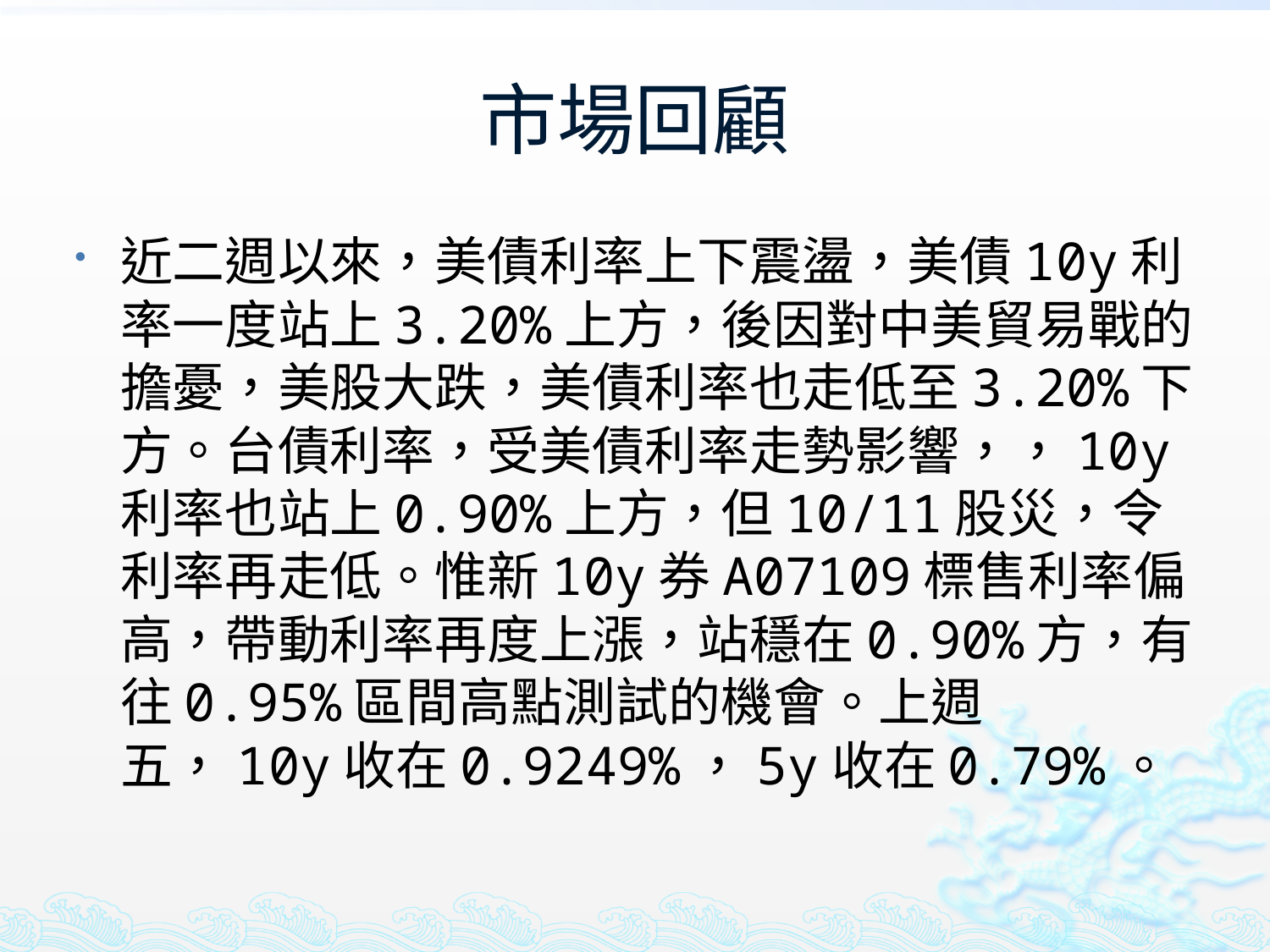

# 市場回顧
近二週以來，美債利率上下震盪，美債10y利率一度站上3.20%上方，後因對中美貿易戰的擔憂，美股大跌，美債利率也走低至3.20%下方。台債利率，受美債利率走勢影響，，10y利率也站上0.90%上方，但10/11股災，令利率再走低。惟新10y券A07109標售利率偏高，帶動利率再度上漲，站穩在0.90%方，有往0.95%區間高點測試的機會。上週五，10y收在0.9249%，5y收在0.79%。